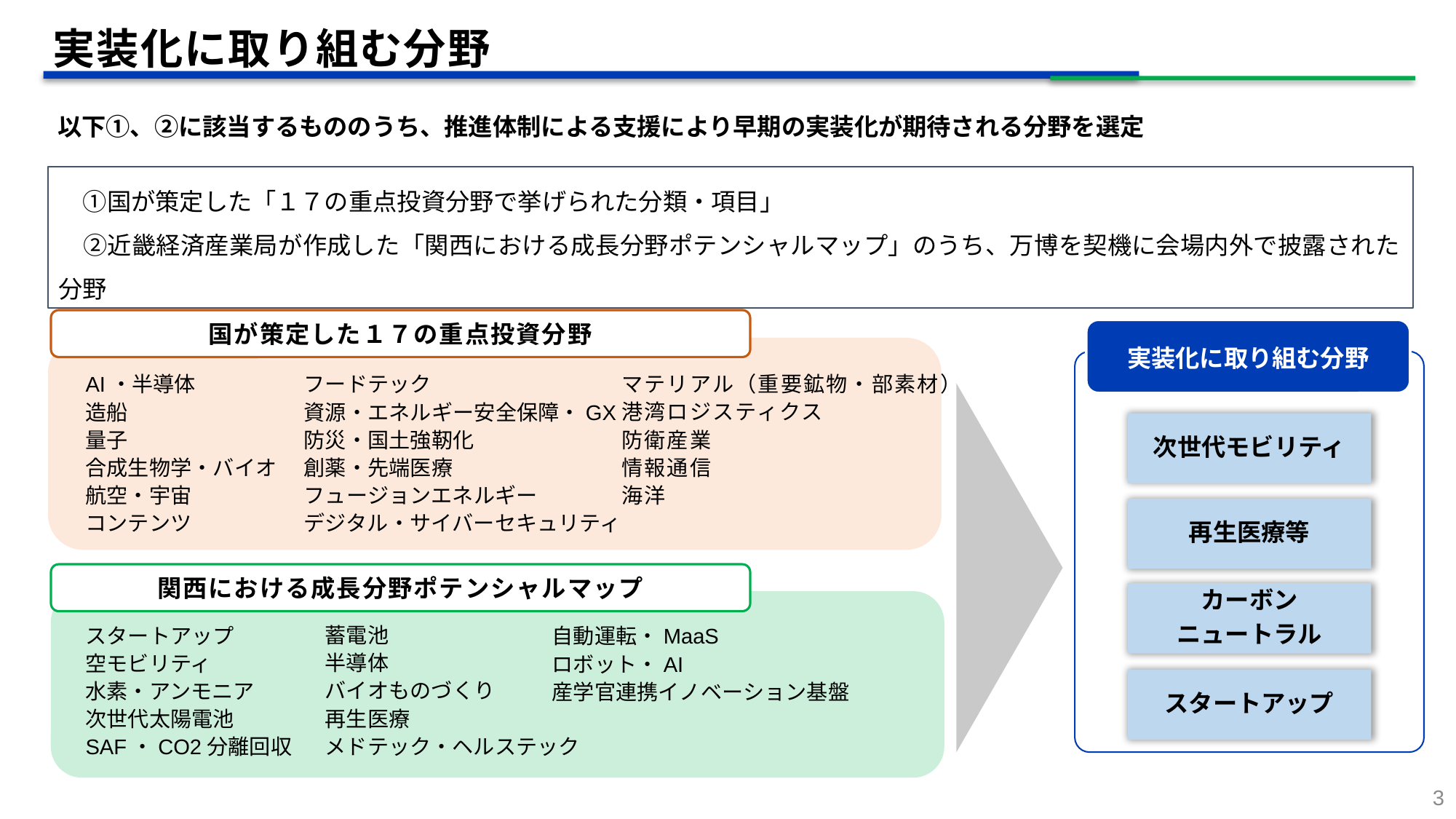

実装化に取り組む分野
　以下①、②に該当するもののうち、推進体制による支援により早期の実装化が期待される分野を選定
　①国が策定した「１７の重点投資分野で挙げられた分類・項目」
　②近畿経済産業局が作成した「関西における成長分野ポテンシャルマップ」のうち、万博を契機に会場内外で披露された分野
国が策定した１７の重点投資分野

マテリアル（重要鉱物・部素材）
港湾ロジスティクス
防衛産業
情報通信
海洋
AI・半導体
造船
量子
合成生物学・バイオ
航空・宇宙
コンテンツ
フードテック
資源・エネルギー安全保障・GX
防災・国土強靭化
創薬・先端医療
フュージョンエネルギー
デジタル・サイバーセキュリティ
実装化に取り組む分野

次世代モビリティ
再生医療等
カーボン
ニュートラル
スタートアップ

関西における成長分野ポテンシャルマップ

蓄電池
半導体
バイオものづくり
再生医療
メドテック・ヘルステック
スタートアップ
空モビリティ
水素・アンモニア
次世代太陽電池
SAF・CO2分離回収
自動運転・MaaS
ロボット・AI
産学官連携イノベーション基盤